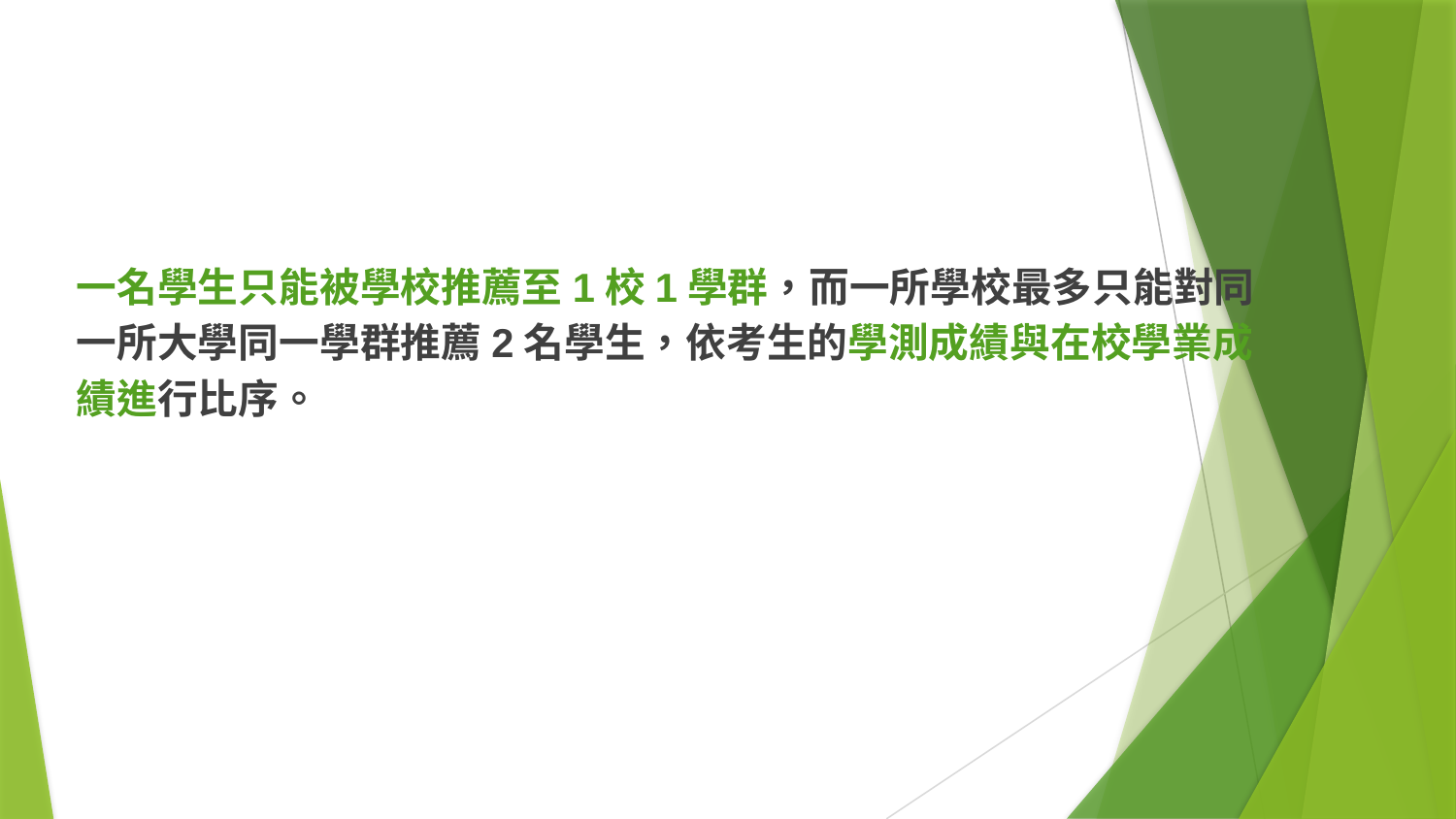

#
一名學生只能被學校推薦至1校1學群，而一所學校最多只能對同一所大學同一學群推薦2名學生，依考生的學測成績與在校學業成績進行比序。